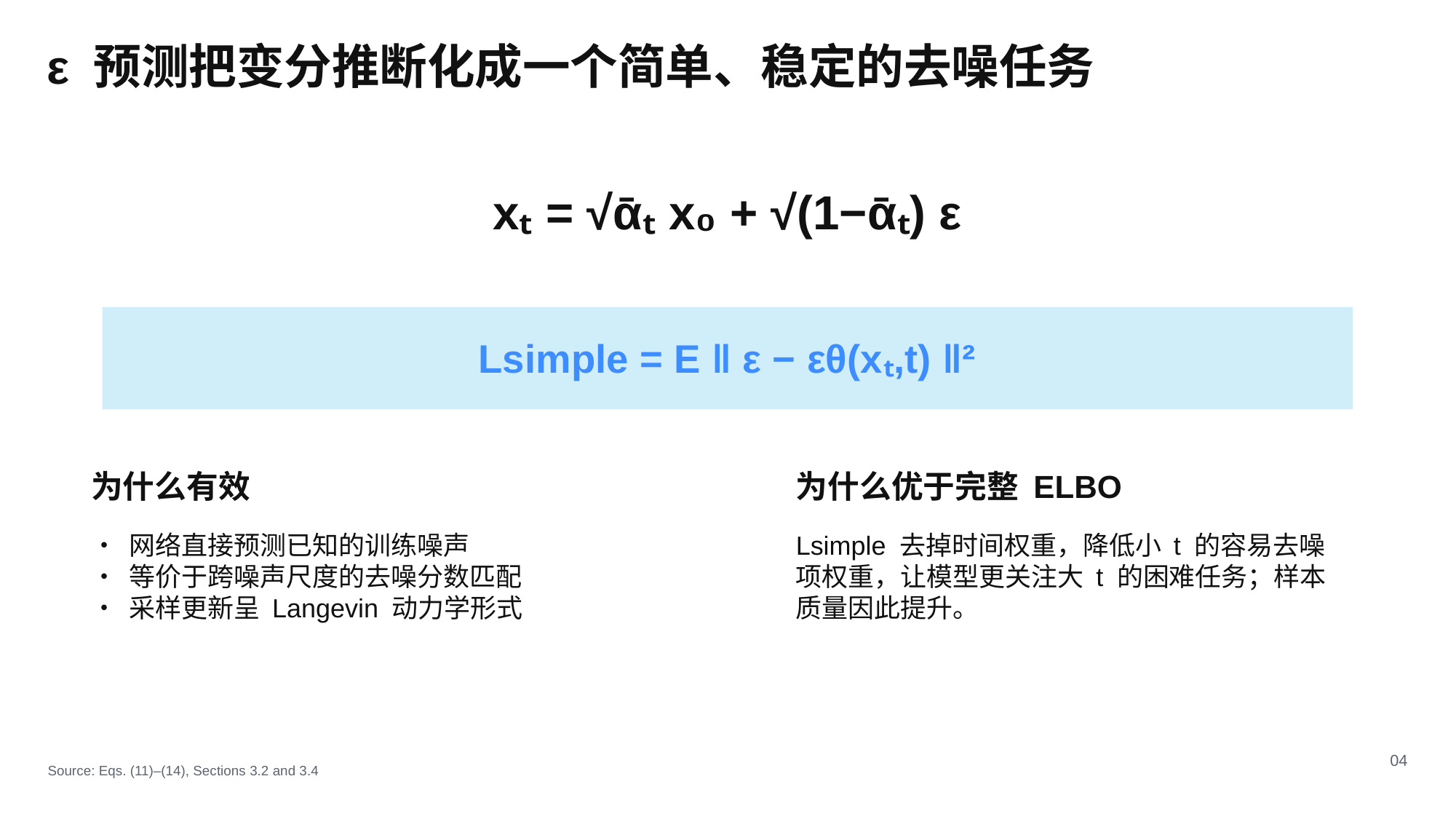

ε 预测把变分推断化成一个简单、稳定的去噪任务
xₜ = √ᾱₜ x₀ + √(1−ᾱₜ) ε

Lsimple = E ‖ ε − εθ(xₜ,t) ‖²
为什么有效
为什么优于完整 ELBO
• 网络直接预测已知的训练噪声
• 等价于跨噪声尺度的去噪分数匹配
• 采样更新呈 Langevin 动力学形式
Lsimple 去掉时间权重，降低小 t 的容易去噪项权重，让模型更关注大 t 的困难任务；样本质量因此提升。
04
Source: Eqs. (11)–(14), Sections 3.2 and 3.4